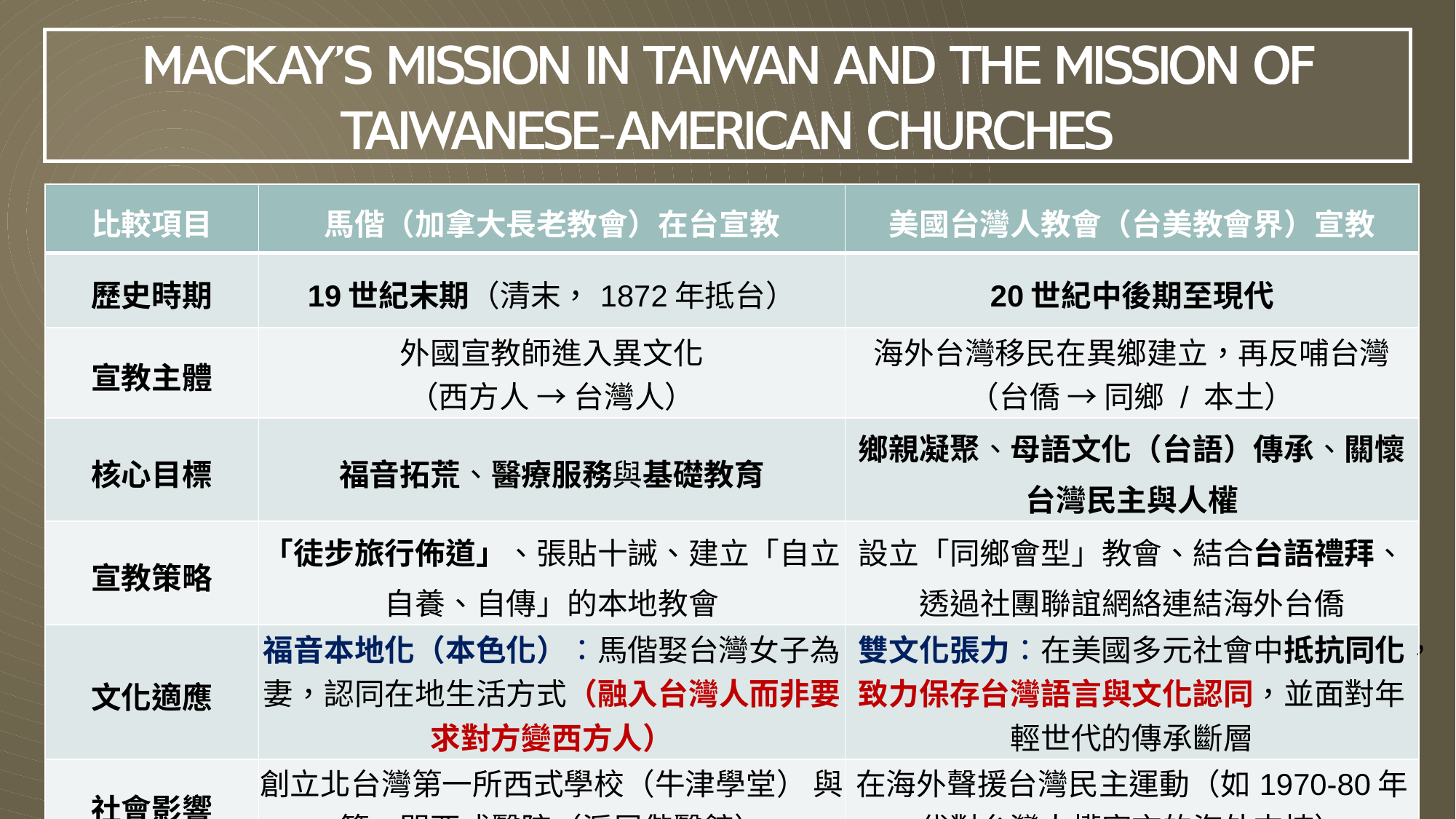

# Mackay’s Mission in Taiwan and the Mission of Taiwanese-American Churches
| 比較項目 | 馬偕（加拿大長老教會）在台宣教 | 美國台灣人教會（台美教會界）宣教 |
| --- | --- | --- |
| 歷史時期 | 19世紀末期（清末，1872年抵台） | 20世紀中後期至現代 |
| 宣教主體 | 外國宣教師進入異文化 （西方人 → 台灣人） | 海外台灣移民在異鄉建立，再反哺台灣 （台僑 → 同鄉 / 本土） |
| 核心目標 | 福音拓荒、醫療服務與基礎教育 | 鄉親凝聚、母語文化（台語）傳承、關懷台灣民主與人權 |
| 宣教策略 | 「徒步旅行佈道」、張貼十誡、建立「自立、自養、自傳」的本地教會 | 設立「同鄉會型」教會、結合台語禮拜、透過社團聯誼網絡連結海外台僑 |
| 文化適應 | 福音本地化（本色化）：馬偕娶台灣女子為妻，認同在地生活方式（融入台灣人而非要求對方變西方人） | 雙文化張力：在美國多元社會中抵抗同化，致力保存台灣語言與文化認同，並面對年輕世代的傳承斷層 |
| 社會影響 | 創立北台灣第一所西式學校（牛津學堂） 與第一間西式醫院（滬尾偕醫館） | 在海外聲援台灣民主運動（如1970-80年代對台灣人權宣言的海外支持） |